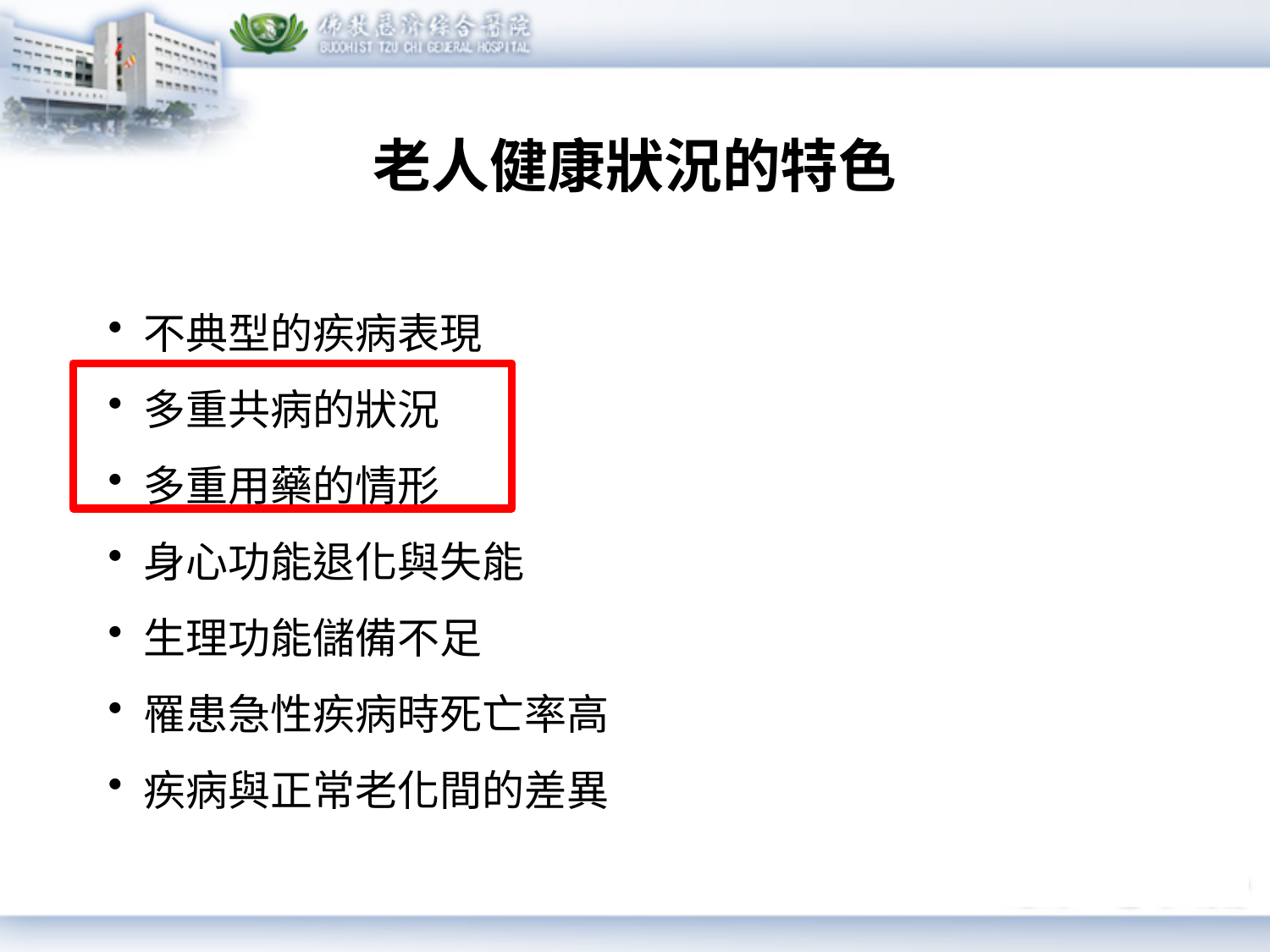

# 老人健康狀況的特色
不典型的疾病表現
多重共病的狀況
多重用藥的情形
身心功能退化與失能
生理功能儲備不足
罹患急性疾病時死亡率高
疾病與正常老化間的差異